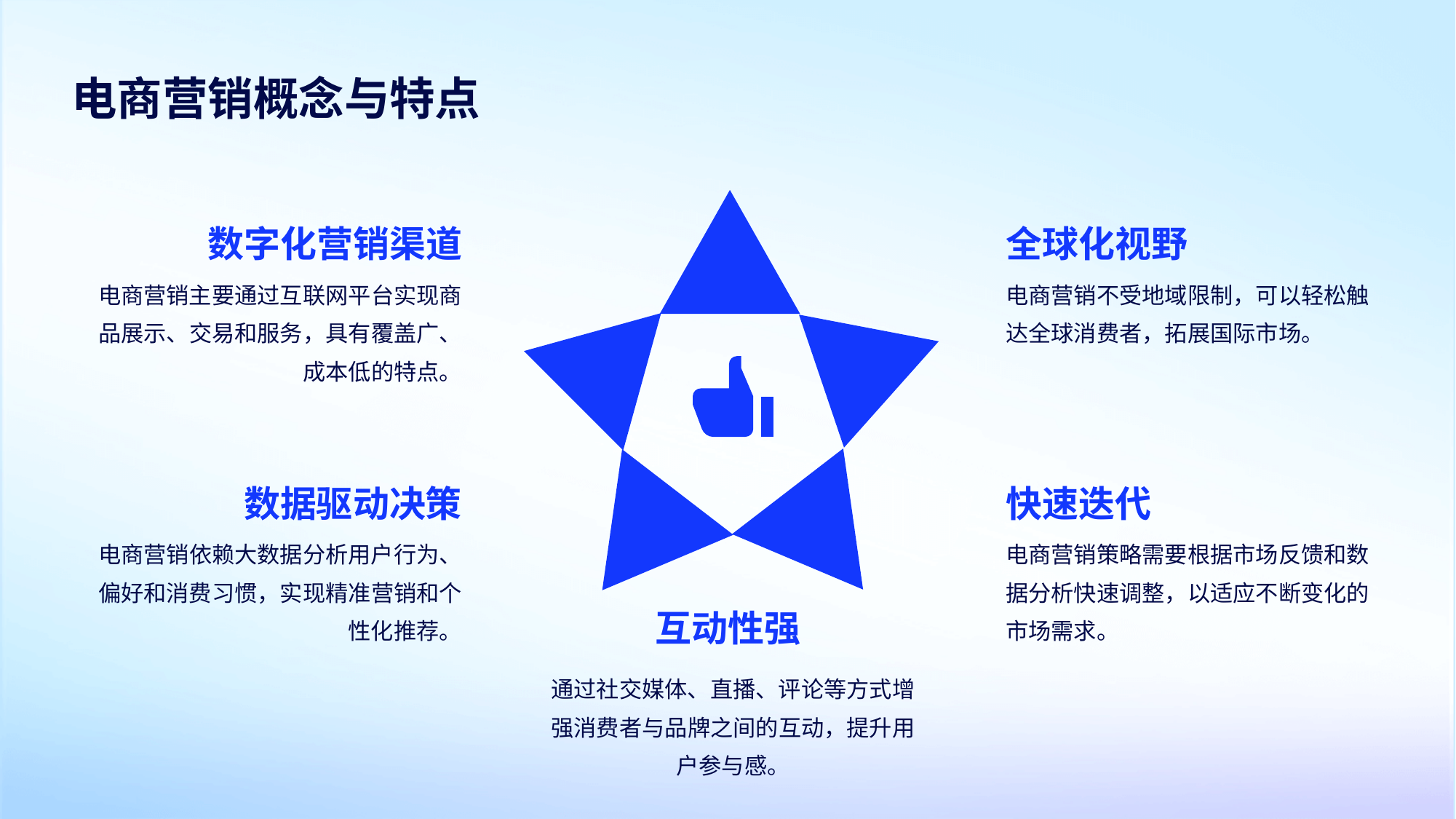

电商营销概念与特点

数字化营销渠道
全球化视野
电商营销主要通过互联网平台实现商品展示、交易和服务，具有覆盖广、成本低的特点。
电商营销不受地域限制，可以轻松触达全球消费者，拓展国际市场。

数据驱动决策
快速迭代

电商营销依赖大数据分析用户行为、偏好和消费习惯，实现精准营销和个性化推荐。
电商营销策略需要根据市场反馈和数据分析快速调整，以适应不断变化的市场需求。
互动性强
通过社交媒体、直播、评论等方式增强消费者与品牌之间的互动，提升用户参与感。